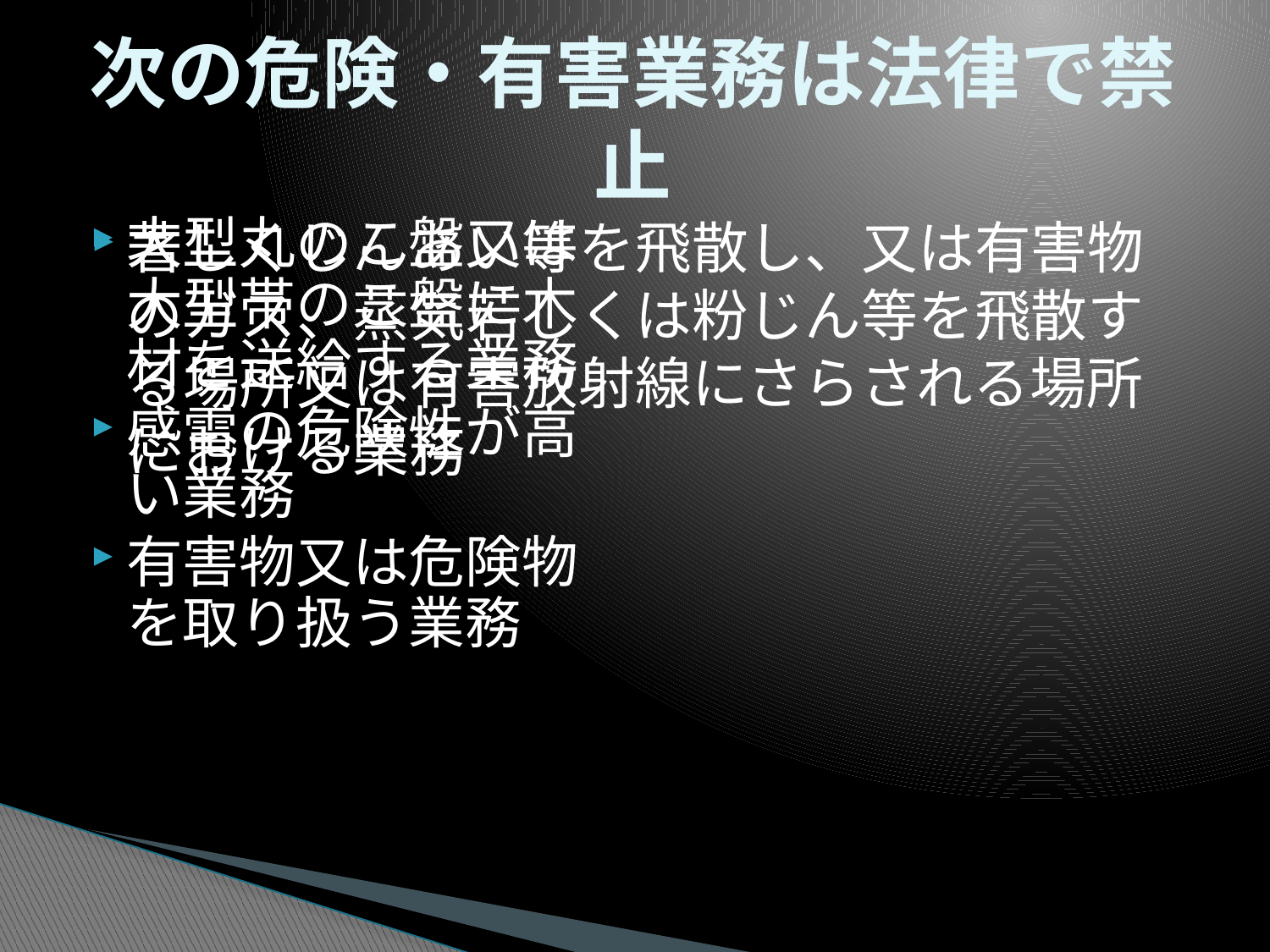

# 次の危険・有害業務は法律で禁止
著しくじんあい等を飛散し、又は有害物のガス、蒸気若しくは粉じん等を飛散する場所又は有害放射線にさらされる場所における業務
大型丸のこ盤又は大型帯のこ盤に木材を送給する業務
感電の危険性が高い業務
有害物又は危険物を取り扱う業務